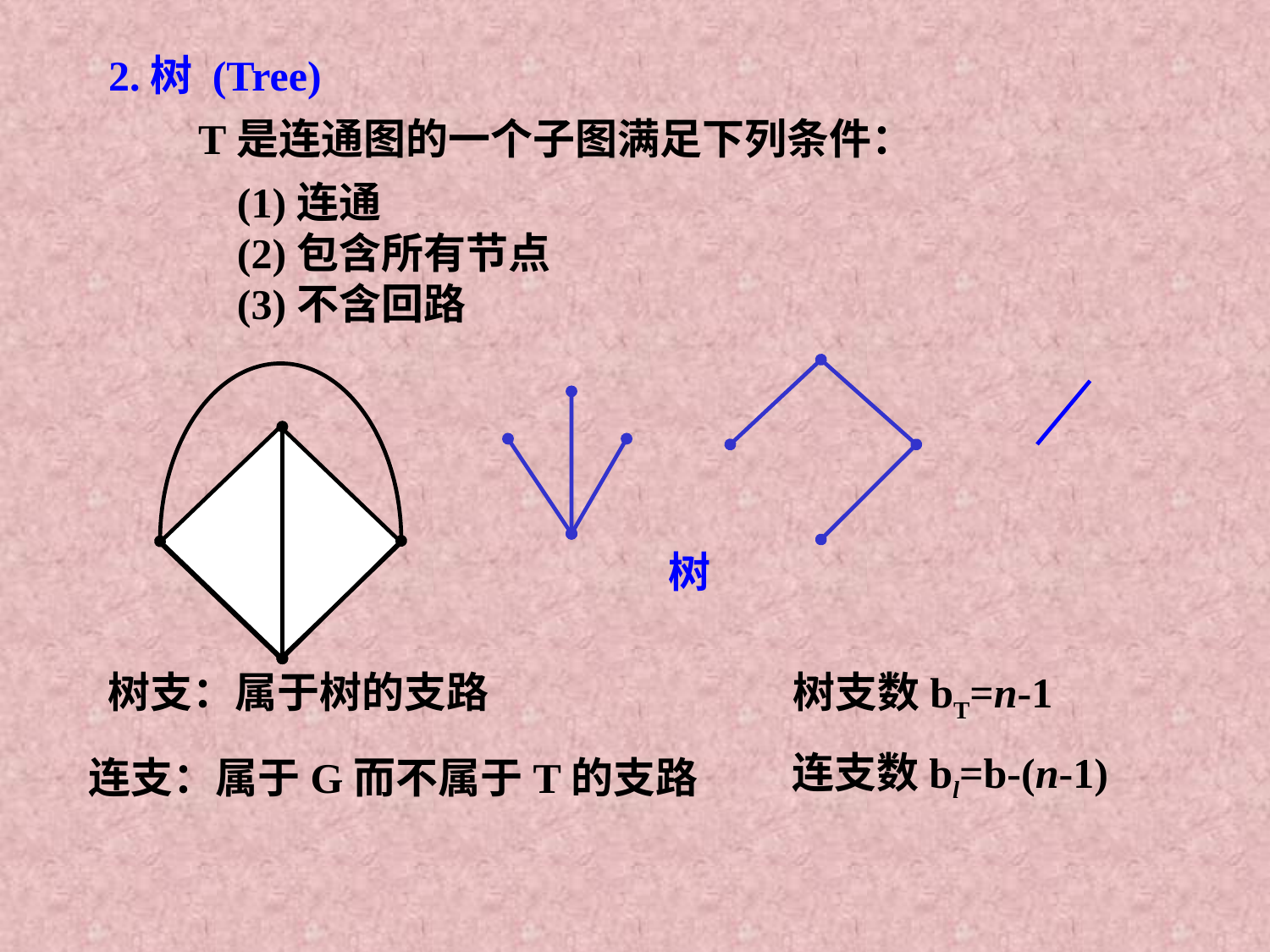

2.树 (Tree)
T是连通图的一个子图满足下列条件：
(1)连通
(2)包含所有节点
(3)不含回路

树
树支：属于树的支路
树支数bT=n-1
连支数bl=b-(n-1)
连支：属于G而不属于T的支路